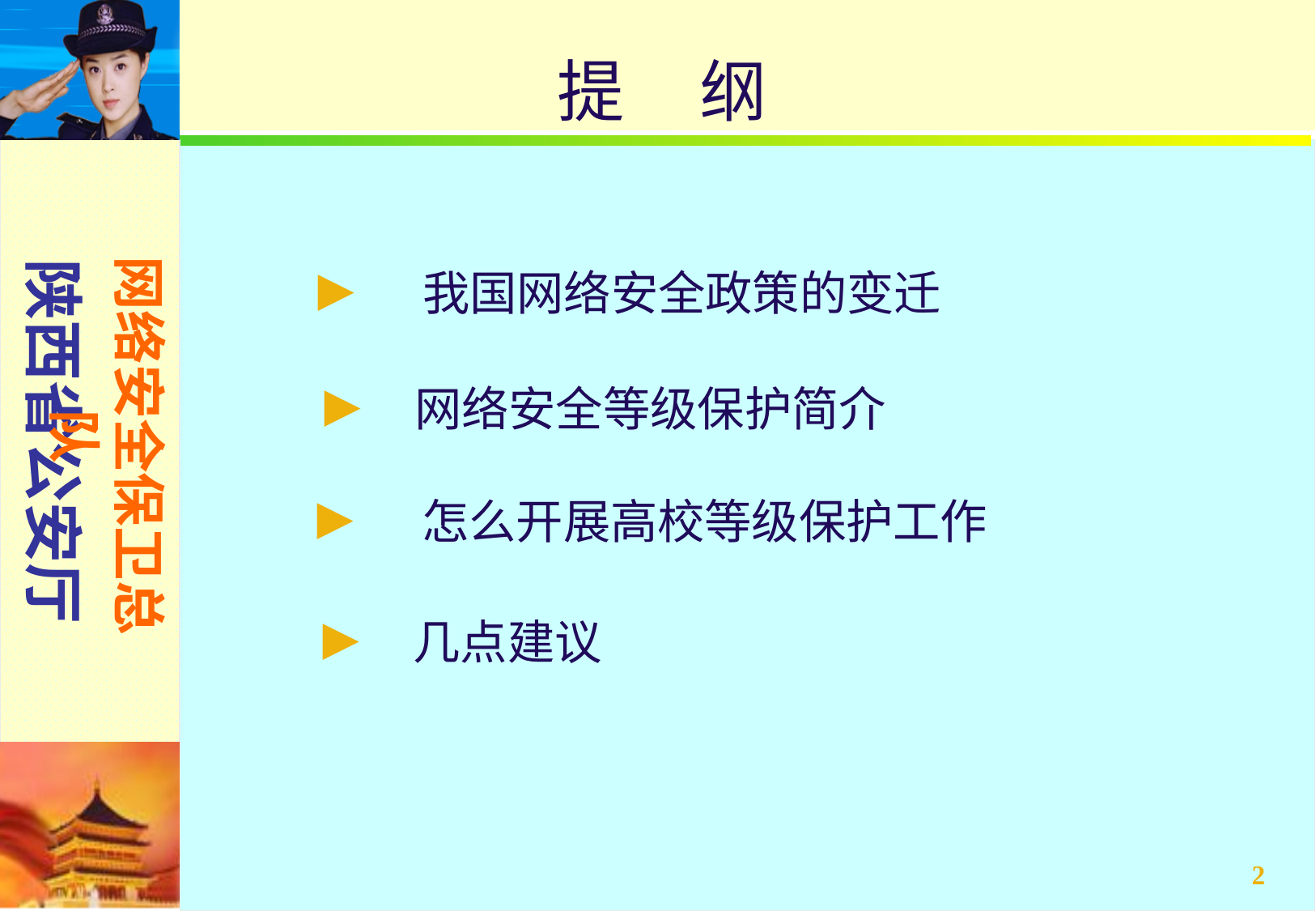

提     纲
►   我国网络安全政策的变迁
►  网络安全等级保护简介
►   怎么开展高校等级保护工作
►  几点建议